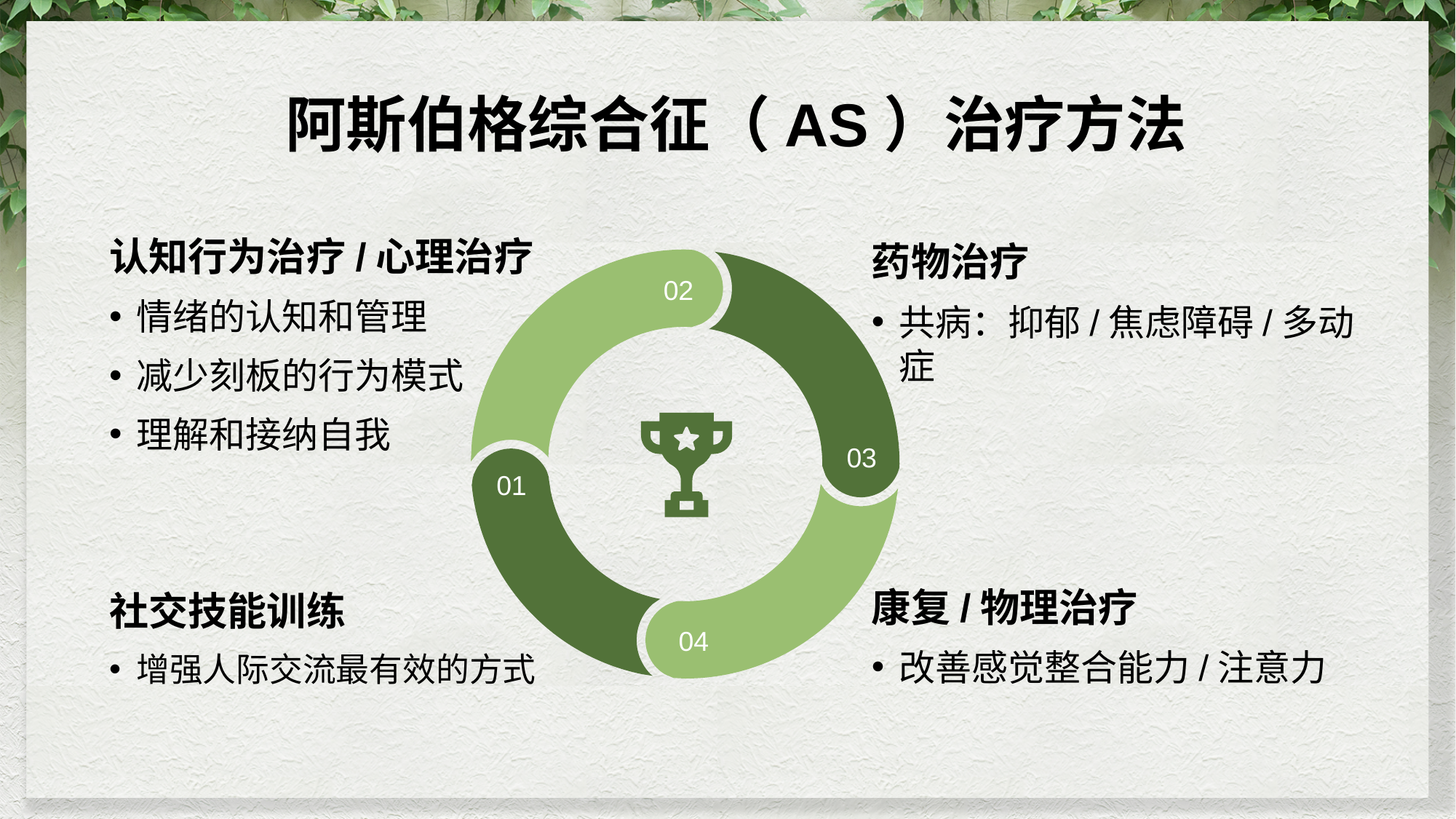

阿斯伯格综合征（AS）治疗方法
认知行为治疗/心理治疗
情绪的认知和管理
减少刻板的行为模式
理解和接纳自我
药物治疗
共病：抑郁/焦虑障碍/多动症

02

03

01

康复/物理治疗
改善感觉整合能力/注意力
社交技能训练
增强人际交流最有效的方式
04